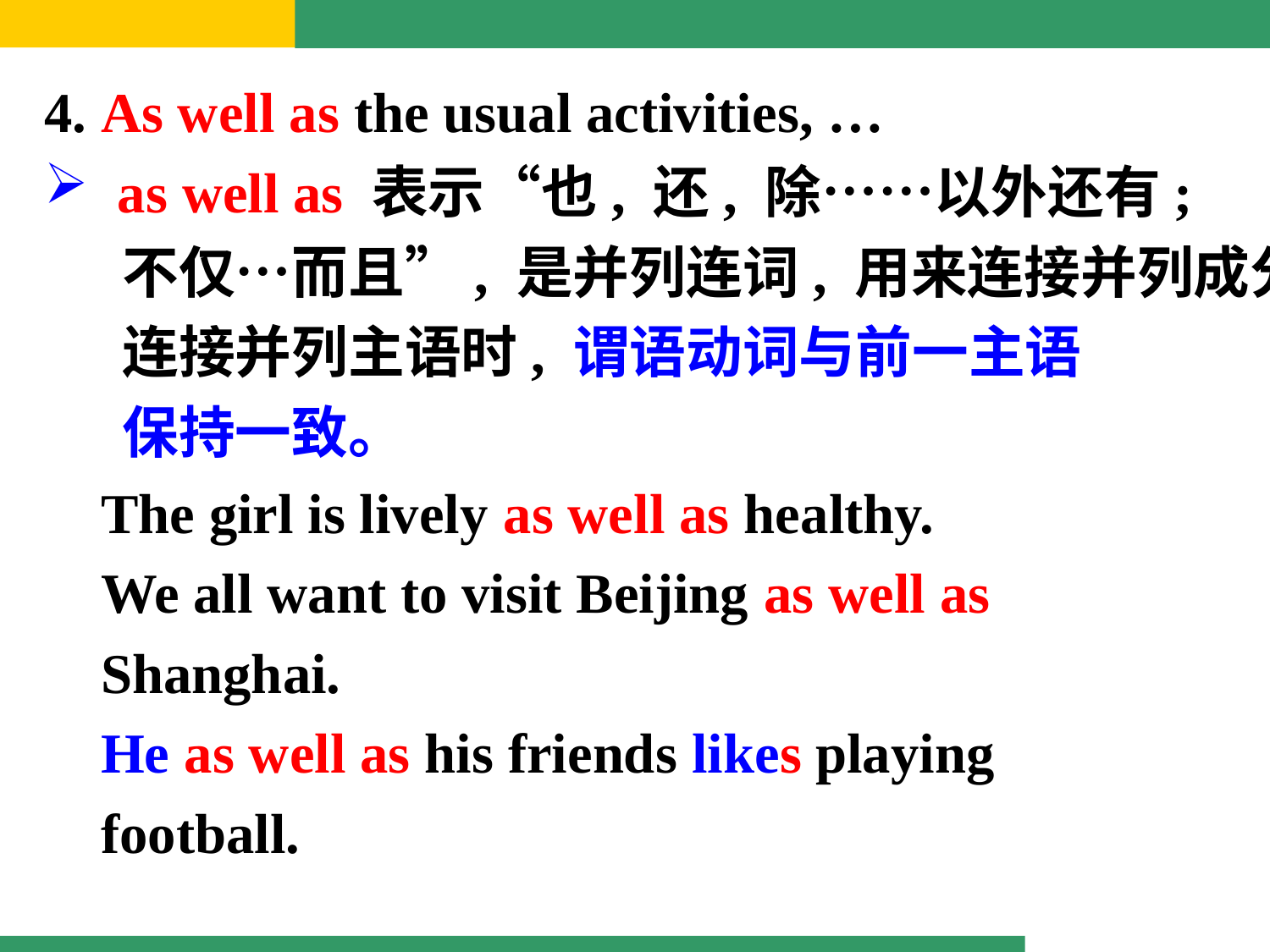

4. As well as the usual activities, …
  as well as 表示“也, 还, 除……以外还有;
     不仅…而且”, 是并列连词, 用来连接并列成分。
     连接并列主语时, 谓语动词与前一主语
     保持一致。
    The girl is lively as well as healthy.
    We all want to visit Beijing as well as
    Shanghai.
    He as well as his friends likes playing
    football.